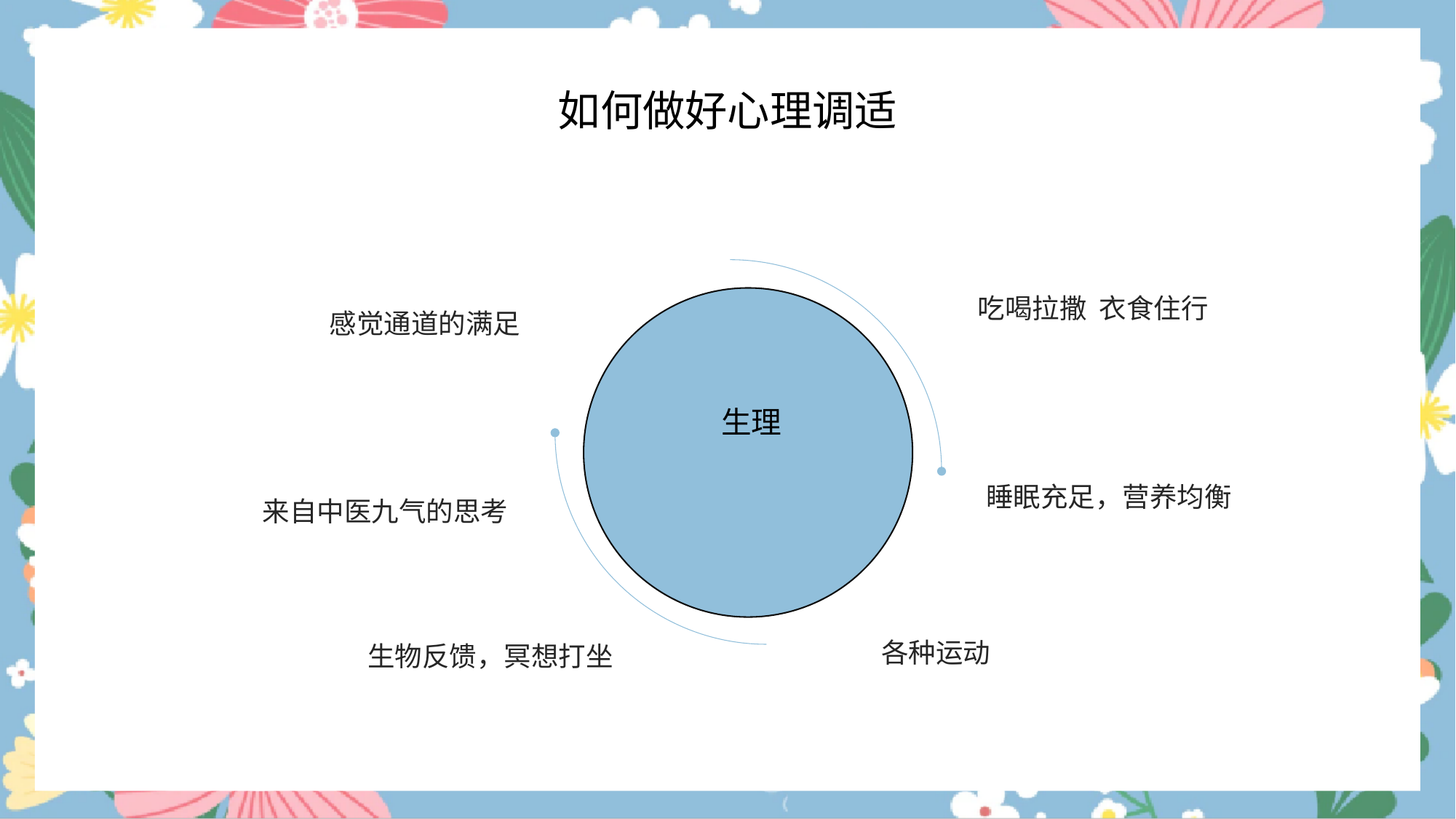

如何做好心理调适

吃喝拉撒  衣食住行
感觉通道的满足

生理
睡眠充足，营养均衡
来自中医九气的思考
各种运动
生物反馈，冥想打坐